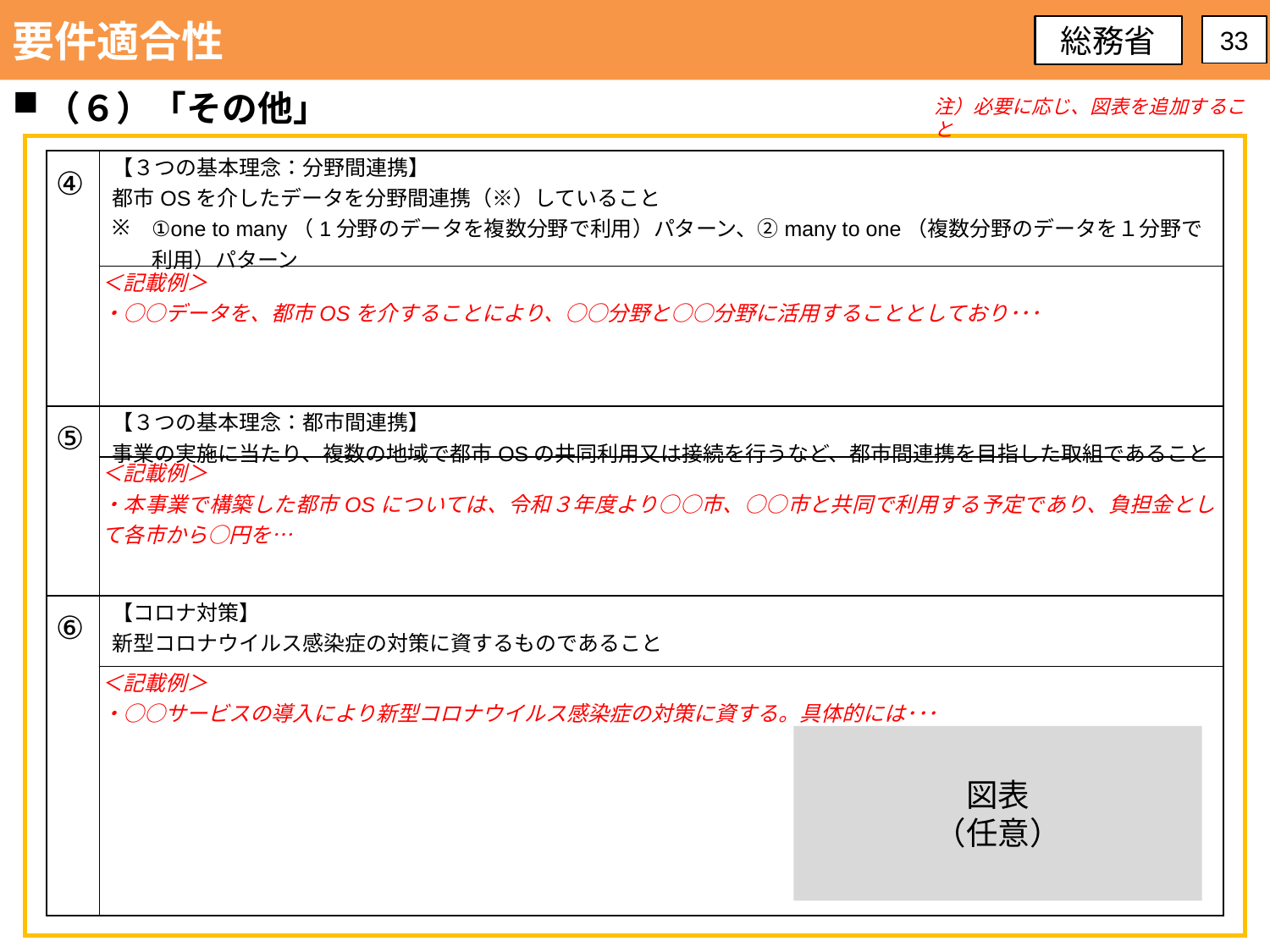

要件適合性
総務省
33
（６）「その他」
注）必要に応じ、図表を追加すること

| ④ | 【３つの基本理念：分野間連携】 都市OSを介したデータを分野間連携（※）していること ①one to many（1分野のデータを複数分野で利用）パターン、②many to one（複数分野のデータを１分野で利用）パターン |
| --- | --- |
|  | ＜記載例＞ ・○○データを、都市OSを介することにより、○○分野と○○分野に活用することとしており･･･ |
| ⑤ | 【３つの基本理念：都市間連携】 事業の実施に当たり、複数の地域で都市OSの共同利用又は接続を行うなど、都市間連携を目指した取組であること |
|  | ＜記載例＞ ・本事業で構築した都市OSについては、令和３年度より○○市、○○市と共同で利用する予定であり、負担金として各市から○円を… |
| ⑥ | 【コロナ対策】 新型コロナウイルス感染症の対策に資するものであること |
|  | ＜記載例＞ ・○○サービスの導入により新型コロナウイルス感染症の対策に資する。具体的には･･･ |
図表
（任意）